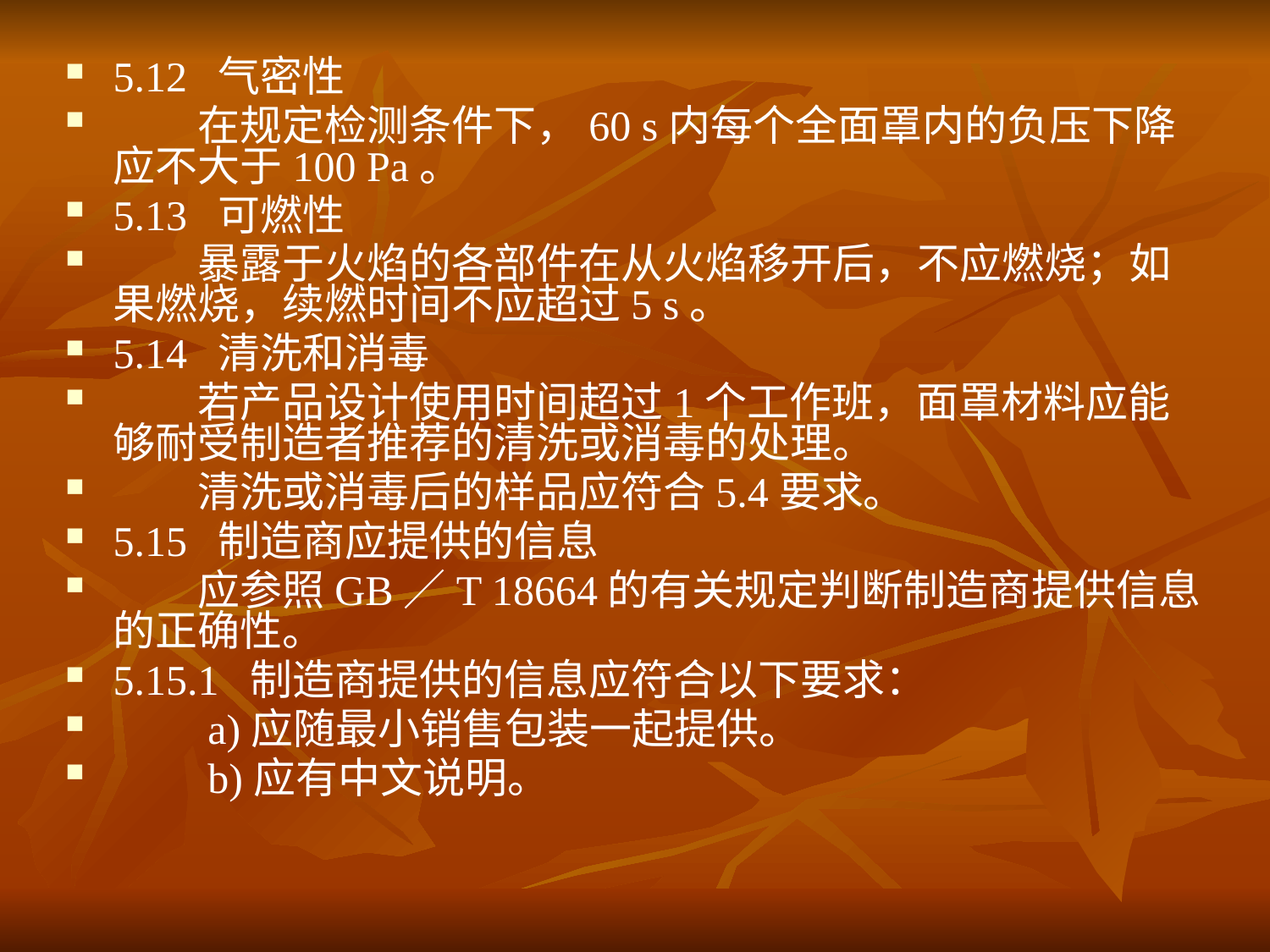

5.12  气密性
　　在规定检测条件下，60 s内每个全面罩内的负压下降应不大于100 Pa。
5.13  可燃性
　　暴露于火焰的各部件在从火焰移开后，不应燃烧；如果燃烧，续燃时间不应超过5 s。
5.14  清洗和消毒
　　若产品设计使用时间超过1个工作班，面罩材料应能够耐受制造者推荐的清洗或消毒的处理。
　　清洗或消毒后的样品应符合5.4要求。
5.15  制造商应提供的信息
　　应参照GB／T 18664的有关规定判断制造商提供信息的正确性。
5.15.1  制造商提供的信息应符合以下要求：
　　a)应随最小销售包装一起提供。
　　b)应有中文说明。